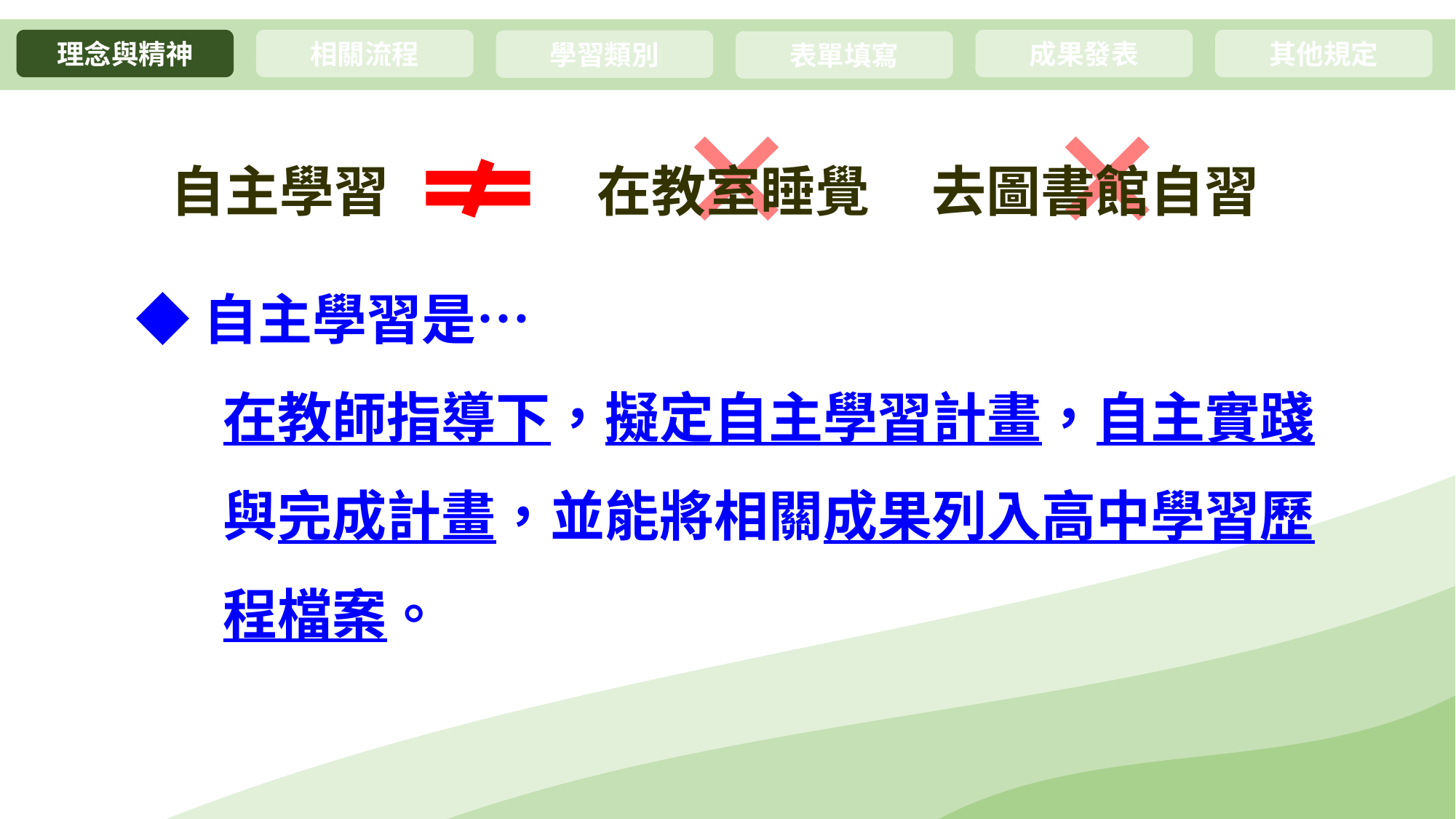

相關流程
成果發表
其他規定
理念與精神
學習類別
表單填寫

在教室睡覺

去圖書館自習
自主學習

◆自主學習是…
在教師指導下，擬定自主學習計畫，自主實踐與完成計畫，並能將相關成果列入高中學習歷程檔案。